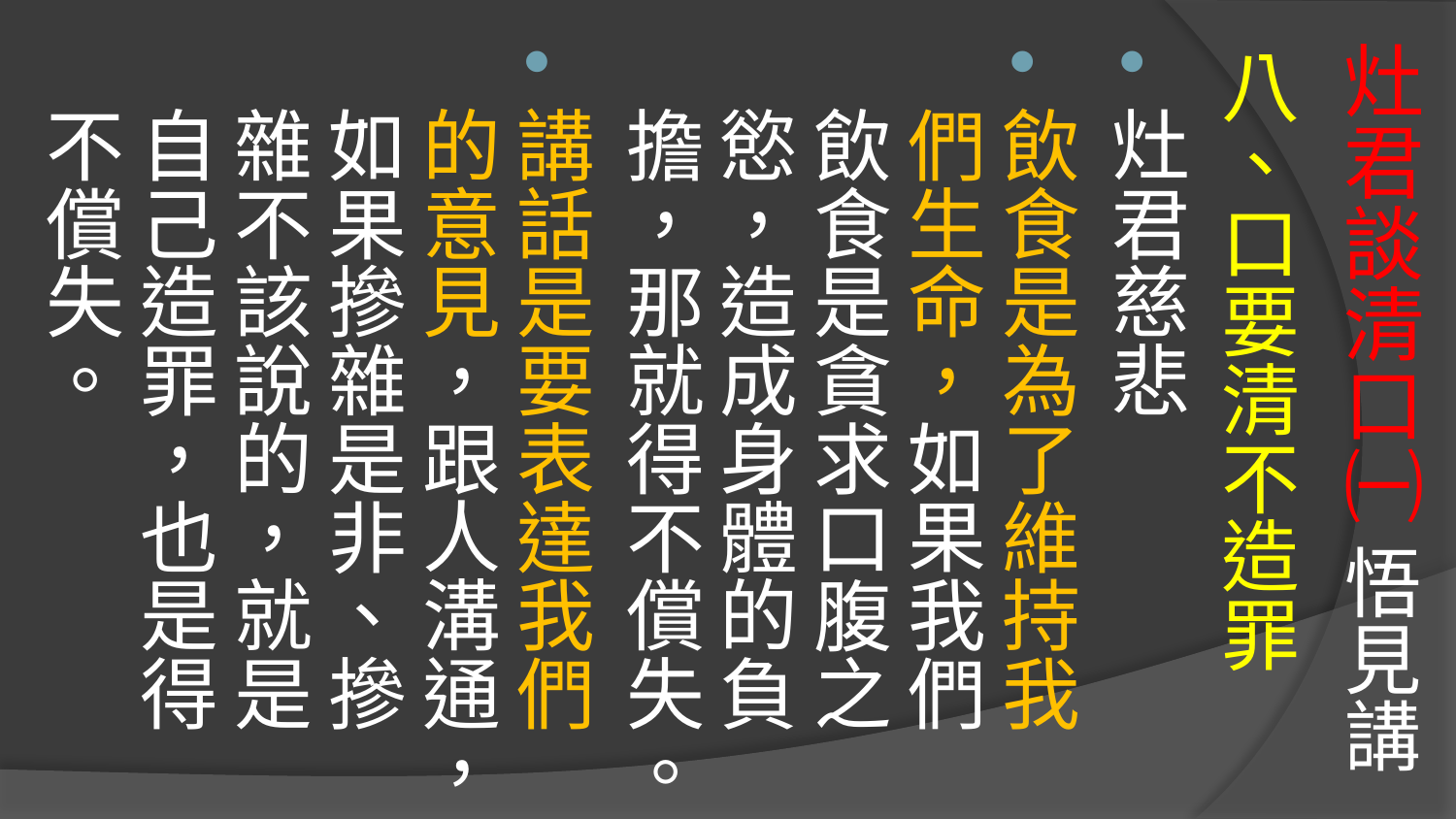

# 灶君談清口㈠ 悟見講
八、口要清不造罪
灶君慈悲
飲食是為了維持我們生命，如果我們飲食是貪求口腹之慾，造成身體的負擔，那就得不償失。
講話是要表達我們的意見，跟人溝通，如果摻雜是非、摻雜不該說的，就是自己造罪，也是得不償失。